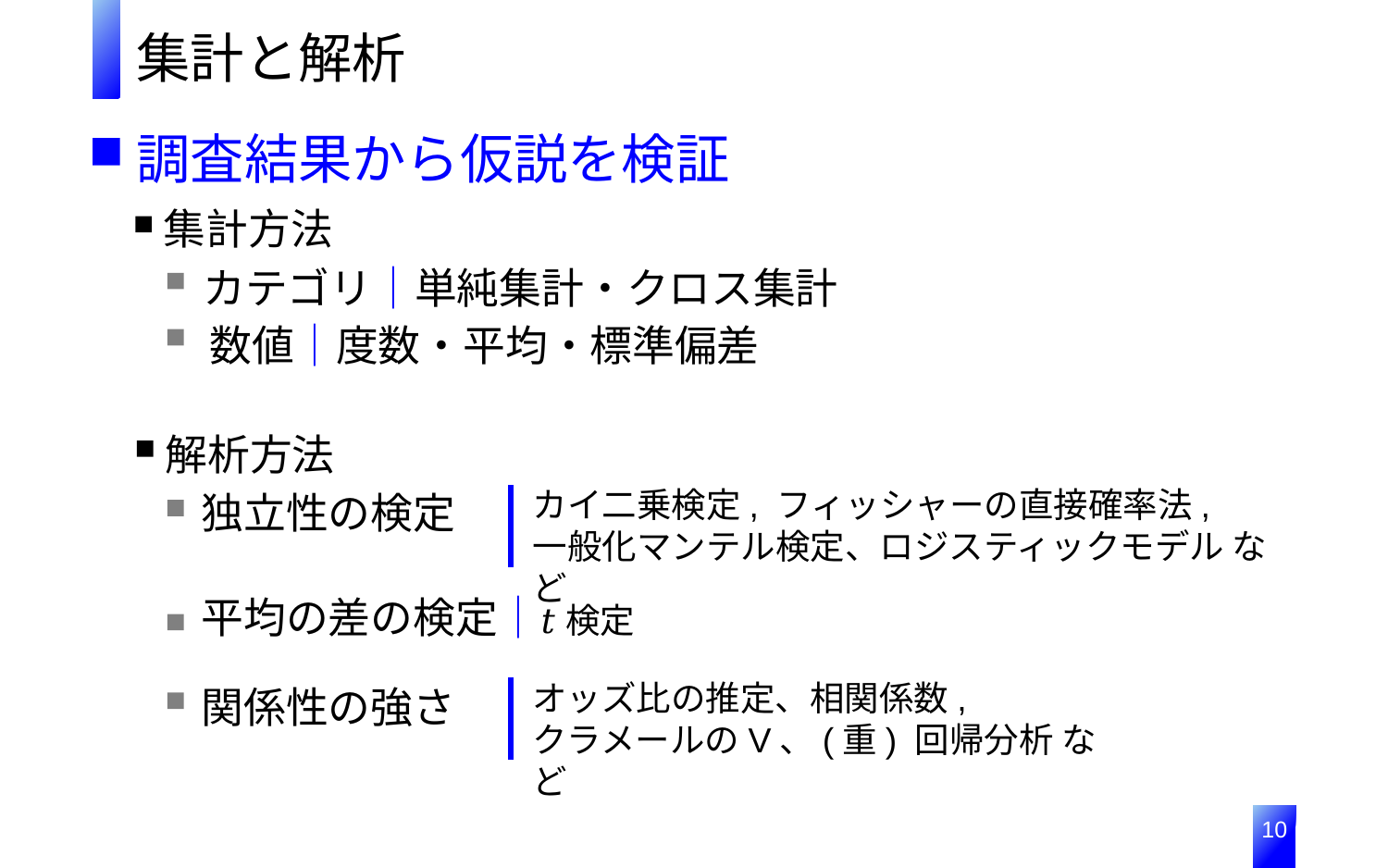

集計と解析
調査結果から仮説を検証

集計方法

カテゴリ｜単純集計・クロス集計

数値｜度数・平均・標準偏差

解析方法

独立性の検定
カイ二乗検定, フィッシャーの直接確率法,
一般化マンテル検定、ロジスティックモデル など

平均の差の検定｜𝑡 検定

関係性の強さ
オッズ比の推定、相関係数,
クラメールのV、(重) 回帰分析 など